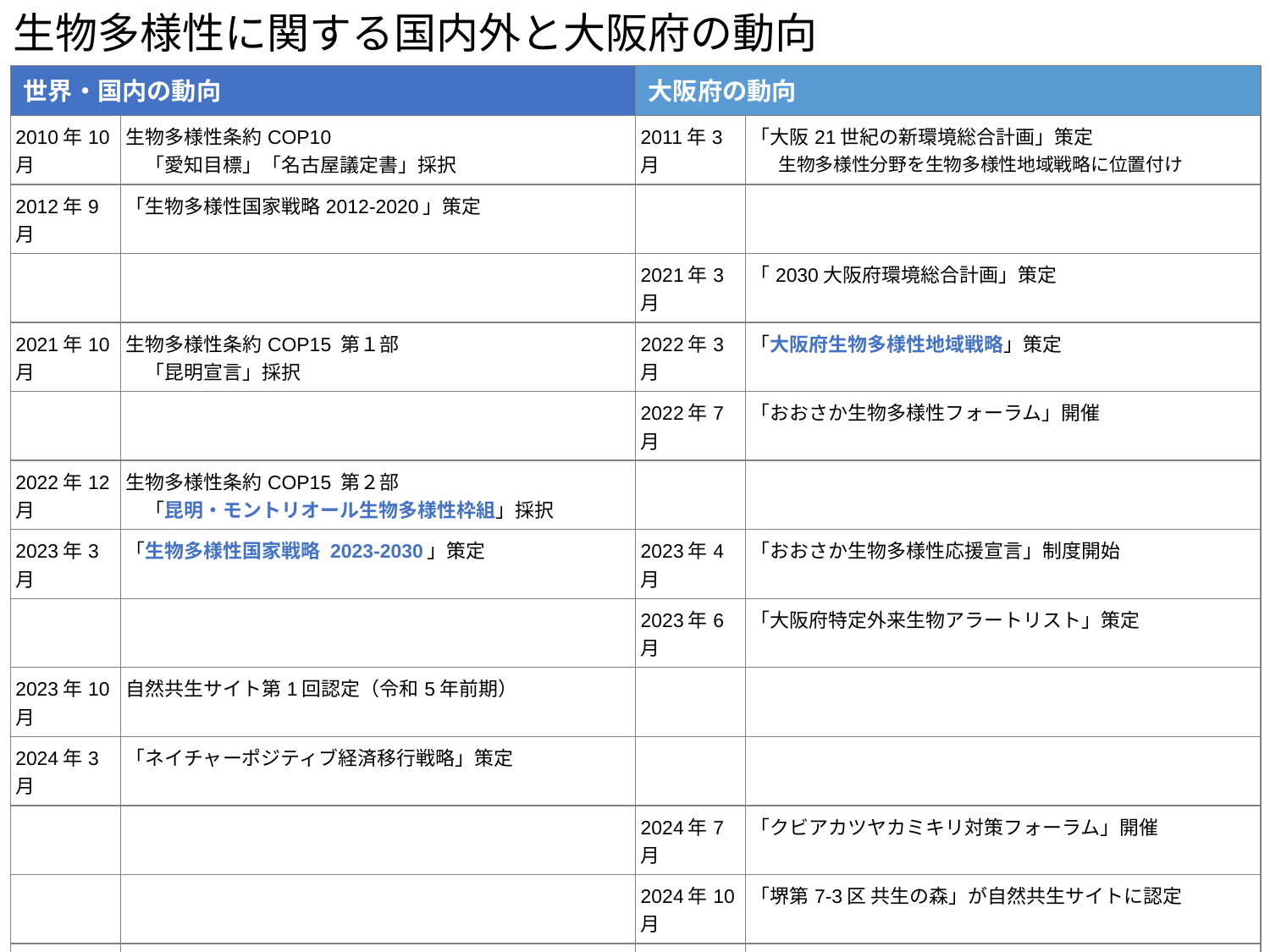

# 生物多様性に関する国内外と大阪府の動向
| 世界・国内の動向 |  | 大阪府の動向 |  |
| --- | --- | --- | --- |
| 2010年10月 | 生物多様性条約COP10 　「愛知目標」「名古屋議定書」採択 | 2011年3月 | 「大阪21世紀の新環境総合計画」策定 　生物多様性分野を生物多様性地域戦略に位置付け |
| 2012年9月 | 「生物多様性国家戦略2012-2020」策定 |  |  |
|  |  | 2021年3月 | 「2030大阪府環境総合計画」策定 |
| 2021年10月 | 生物多様性条約COP15 第１部 　「昆明宣言」採択 | 2022年3月 | 「大阪府生物多様性地域戦略」策定 |
|  |  | 2022年7月 | 「おおさか生物多様性フォーラム」開催 |
| 2022年12月 | 生物多様性条約COP15 第２部 　「昆明・モントリオール生物多様性枠組」採択 |  |  |
| 2023年3月 | 「生物多様性国家戦略 2023-2030」策定 | 2023年4月 | 「おおさか生物多様性応援宣言」制度開始 |
|  |  | 2023年6月 | 「大阪府特定外来生物アラートリスト」策定 |
| 2023年10月 | 自然共生サイト第1回認定（令和5年前期） |  |  |
| 2024年3月 | 「ネイチャーポジティブ経済移行戦略」策定 |  |  |
|  |  | 2024年7月 | 「クビアカツヤカミキリ対策フォーラム」開催 |
|  |  | 2024年10月 | 「堺第7‐3区 共生の森」が自然共生サイトに認定 |
|  |  | 2025年3月 | 「生物多様性くらしナビ　まいのちosaka」開設 |
| 2025年4月 | 「地域生物多様性増進法」施行 　自然共生サイト法制化 |  |  |
|  |  | 2025年6月 | 大阪府レッドリストの改訂着手 （第1回大阪府レッドリスト改訂検討委員会） |
|  |  | 2025年6月 | 「サクラを守れ！クビアカツヤカミキリ～夏の陣～」開催 |
| 2025年7月 | 「ネイチャーポジティブ経済移行戦略ロードマップ」策定 |  |  |
|  |  | 2025年12月 | 「大阪府生物多様性地域戦略」中間見直しの諮問 |
| 2026年2月 | 生物多様性国家戦略2023-2030の実施状況の中間評価 |  |  |
|  |  | 2026年3月 | 「2030大阪府環境総合計画」改定（予定） |